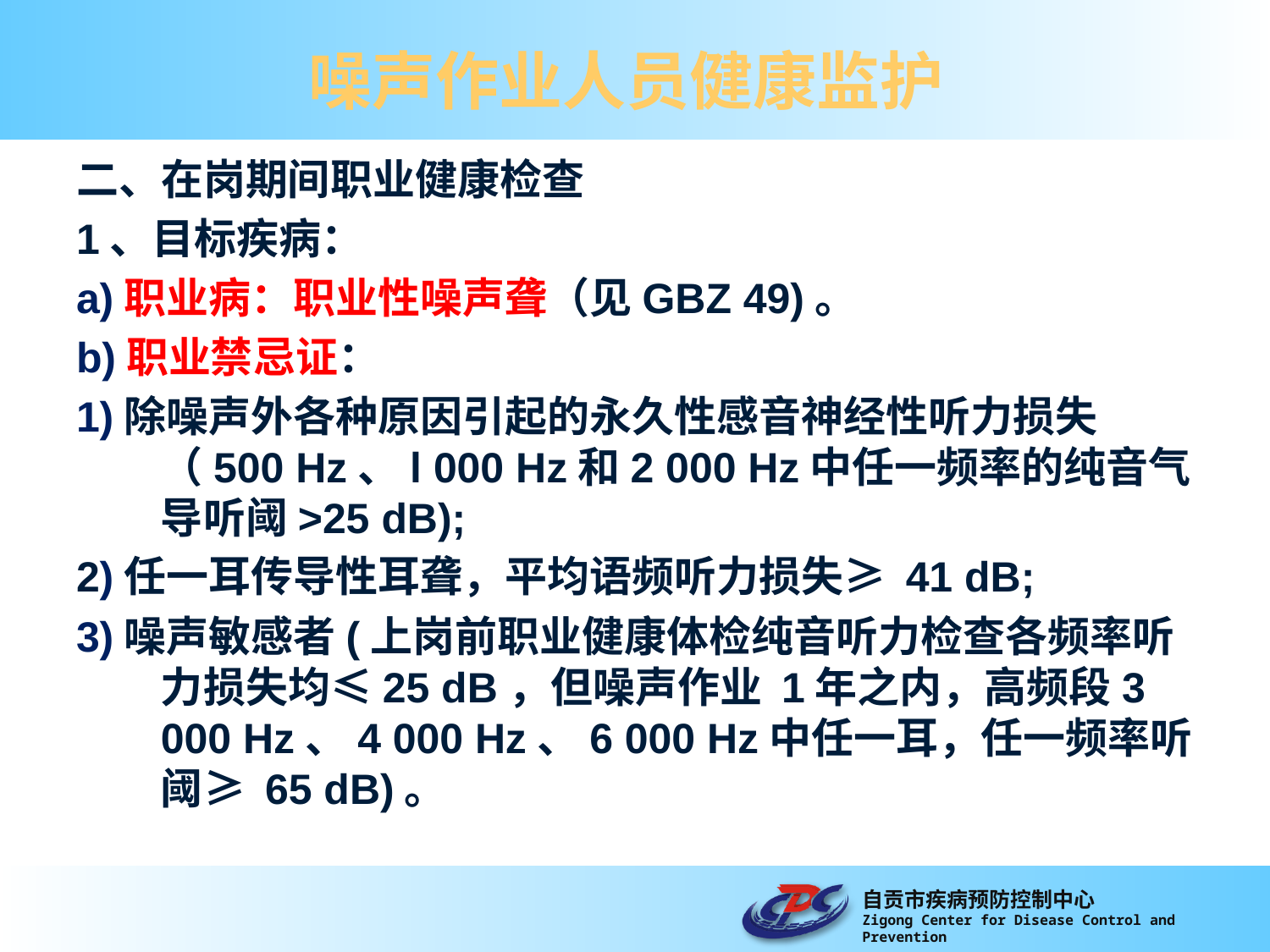

# 噪声作业人员健康监护
二、在岗期间职业健康检查
1、目标疾病：
a)职业病：职业性噪声聋（见GBZ 49)。
b)职业禁忌证：
1)除噪声外各种原因引起的永久性感音神经性听力损失（500 Hz、l 000 Hz和2 000 Hz中任一频率的纯音气导听阈>25 dB);
2)任一耳传导性耳聋，平均语频听力损失≥ 41 dB;
3)噪声敏感者(上岗前职业健康体检纯音听力检查各频率听力损失均≤25 dB，但噪声作业 1年之内，高频段3 000 Hz、4 000 Hz、6 000 Hz中任一耳，任一频率听阈≥ 65 dB)。
88